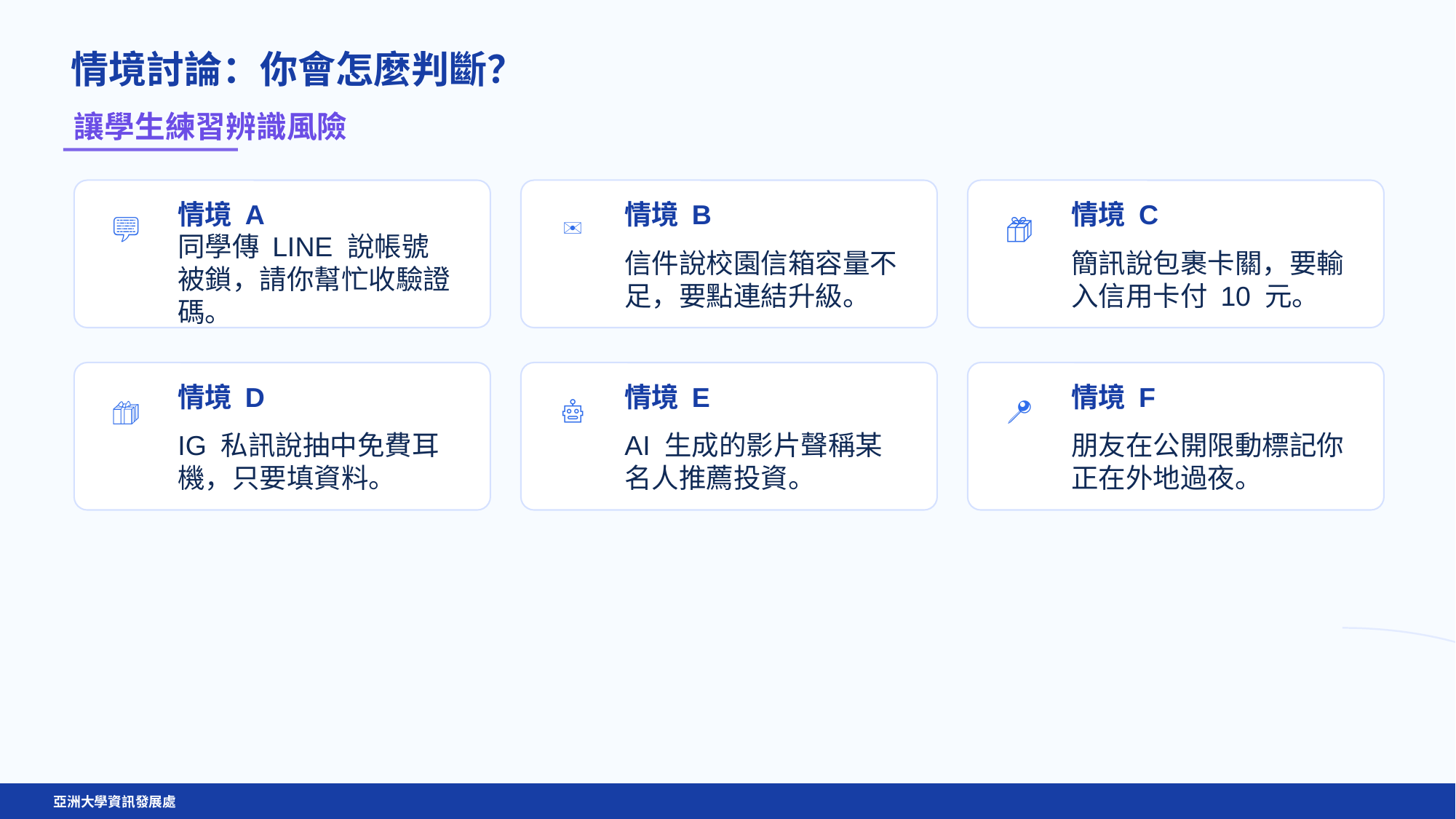

情境討論：你會怎麼判斷？
讓學生練習辨識風險

情境 A
情境 B
情境 C
💬
✉️
📦
同學傳 LINE 說帳號被鎖，請你幫忙收驗證碼。
信件說校園信箱容量不足，要點連結升級。
簡訊說包裹卡關，要輸入信用卡付 10 元。

情境 D
情境 E
情境 F
🎁
🤖
📍
IG 私訊說抽中免費耳機，只要填資料。
AI 生成的影片聲稱某名人推薦投資。
朋友在公開限動標記你正在外地過夜。

亞洲大學資訊發展處